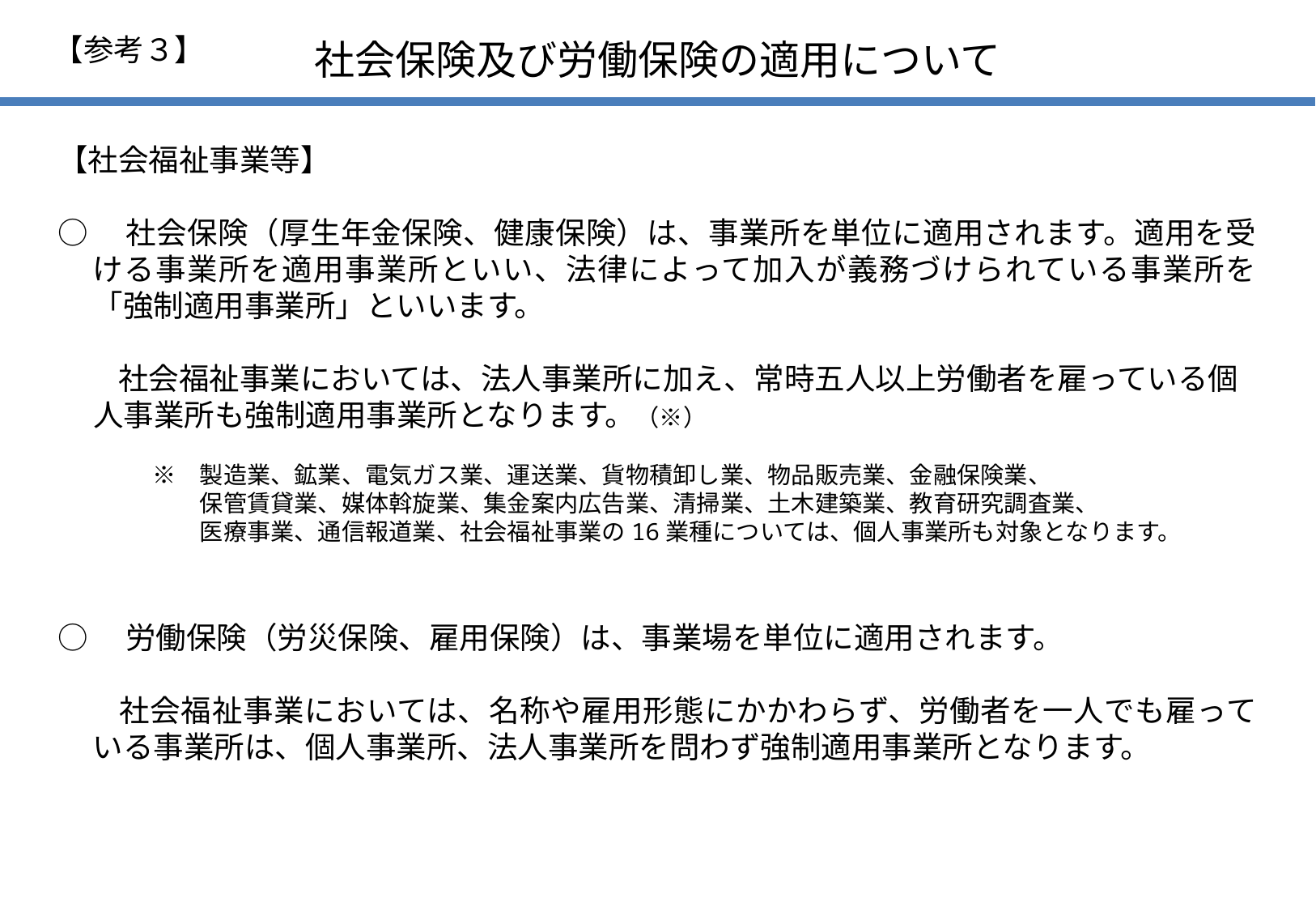

# 社会保険及び労働保険の適用について
【参考３】
【社会福祉事業等】

○　社会保険（厚生年金保険、健康保険）は、事業所を単位に適用されます。適用を受ける事業所を適用事業所といい、法律によって加入が義務づけられている事業所を「強制適用事業所」といいます。

　　社会福祉事業においては、法人事業所に加え、常時五人以上労働者を雇っている個人事業所も強制適用事業所となります。（※）

　　　　※　製造業、鉱業、電気ガス業、運送業、貨物積卸し業、物品販売業、金融保険業、
　　　　　　保管賃貸業、媒体斡旋業、集金案内広告業、清掃業、土木建築業、教育研究調査業、
　　　　　　医療事業、通信報道業、社会福祉事業の16業種については、個人事業所も対象となります。

○　労働保険（労災保険、雇用保険）は、事業場を単位に適用されます。

　　社会福祉事業においては、名称や雇用形態にかかわらず、労働者を一人でも雇っている事業所は、個人事業所、法人事業所を問わず強制適用事業所となります。